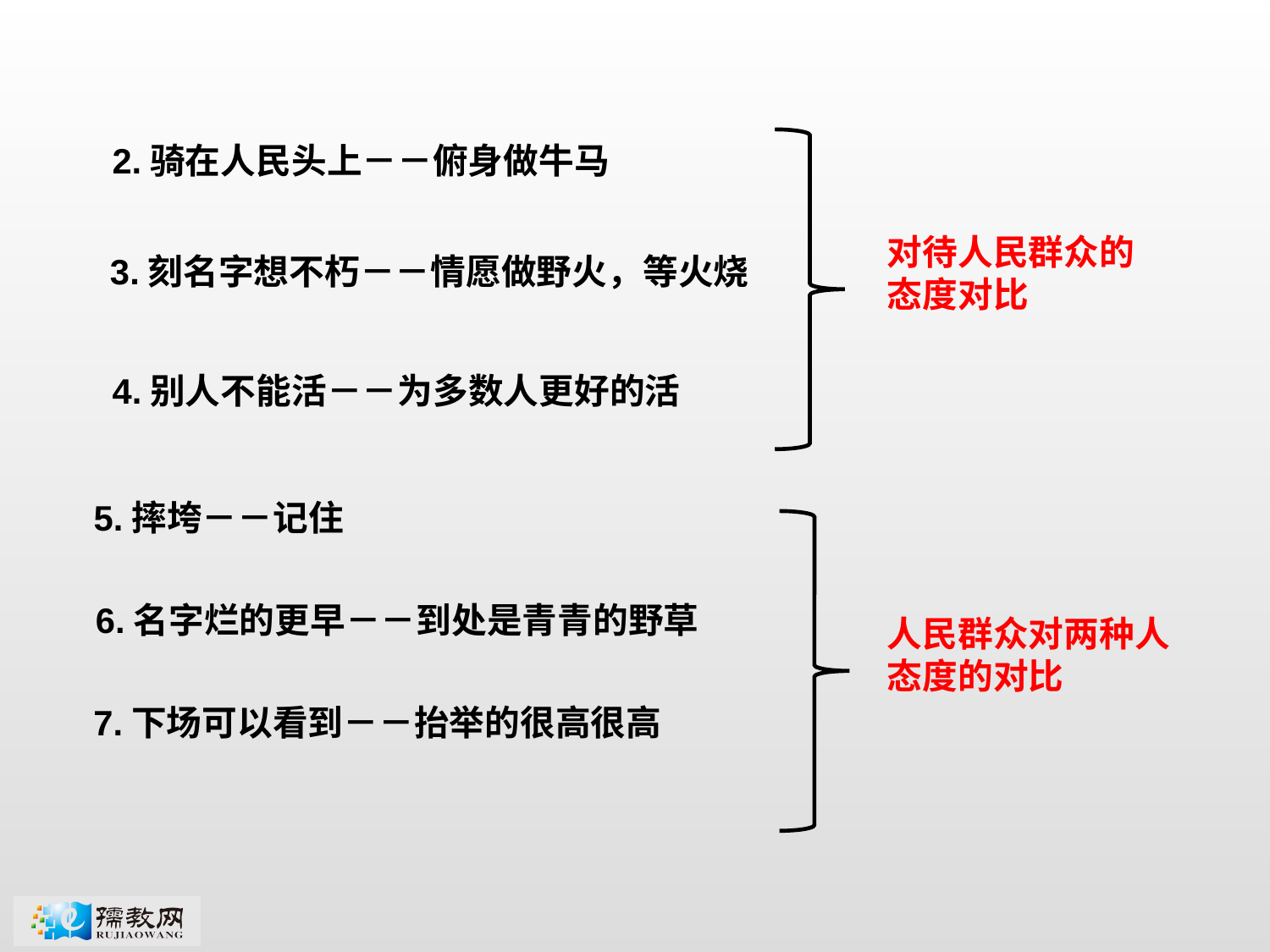

2.骑在人民头上－－俯身做牛马
对待人民群众的态度对比
3.刻名字想不朽－－情愿做野火，等火烧
4.别人不能活－－为多数人更好的活
5.摔垮－－记住
6.名字烂的更早－－到处是青青的野草
人民群众对两种人态度的对比
7.下场可以看到－－抬举的很高很高